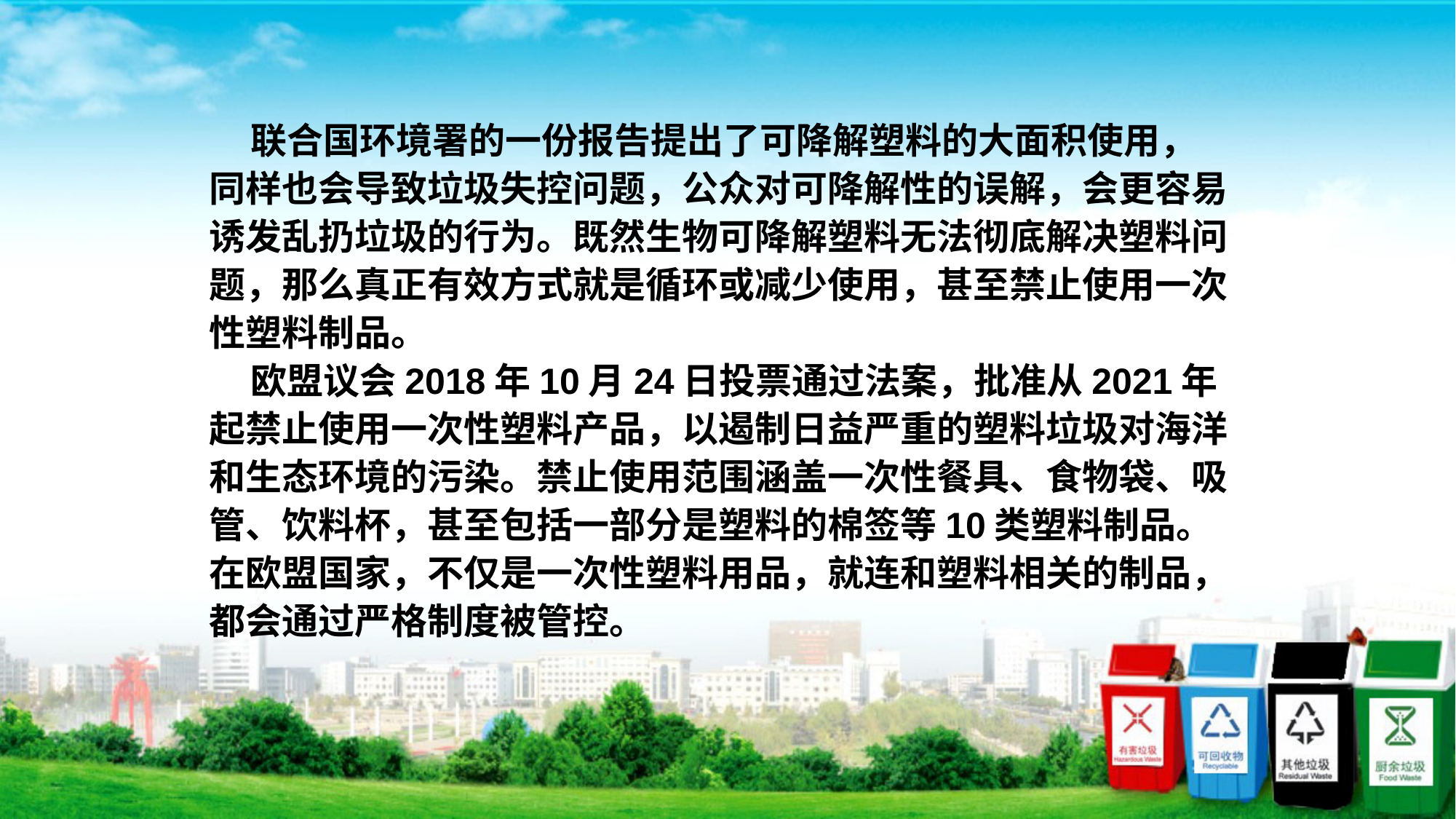

联合国环境署的一份报告提出了可降解塑料的大面积使用，同样也会导致垃圾失控问题，公众对可降解性的误解，会更容易诱发乱扔垃圾的行为。既然生物可降解塑料无法彻底解决塑料问题，那么真正有效方式就是循环或减少使用，甚至禁止使用一次性塑料制品。
    欧盟议会2018年10月24日投票通过法案，批准从2021年起禁止使用一次性塑料产品，以遏制日益严重的塑料垃圾对海洋和生态环境的污染。禁止使用范围涵盖一次性餐具、食物袋、吸管、饮料杯，甚至包括一部分是塑料的棉签等10类塑料制品。在欧盟国家，不仅是一次性塑料用品，就连和塑料相关的制品，都会通过严格制度被管控。